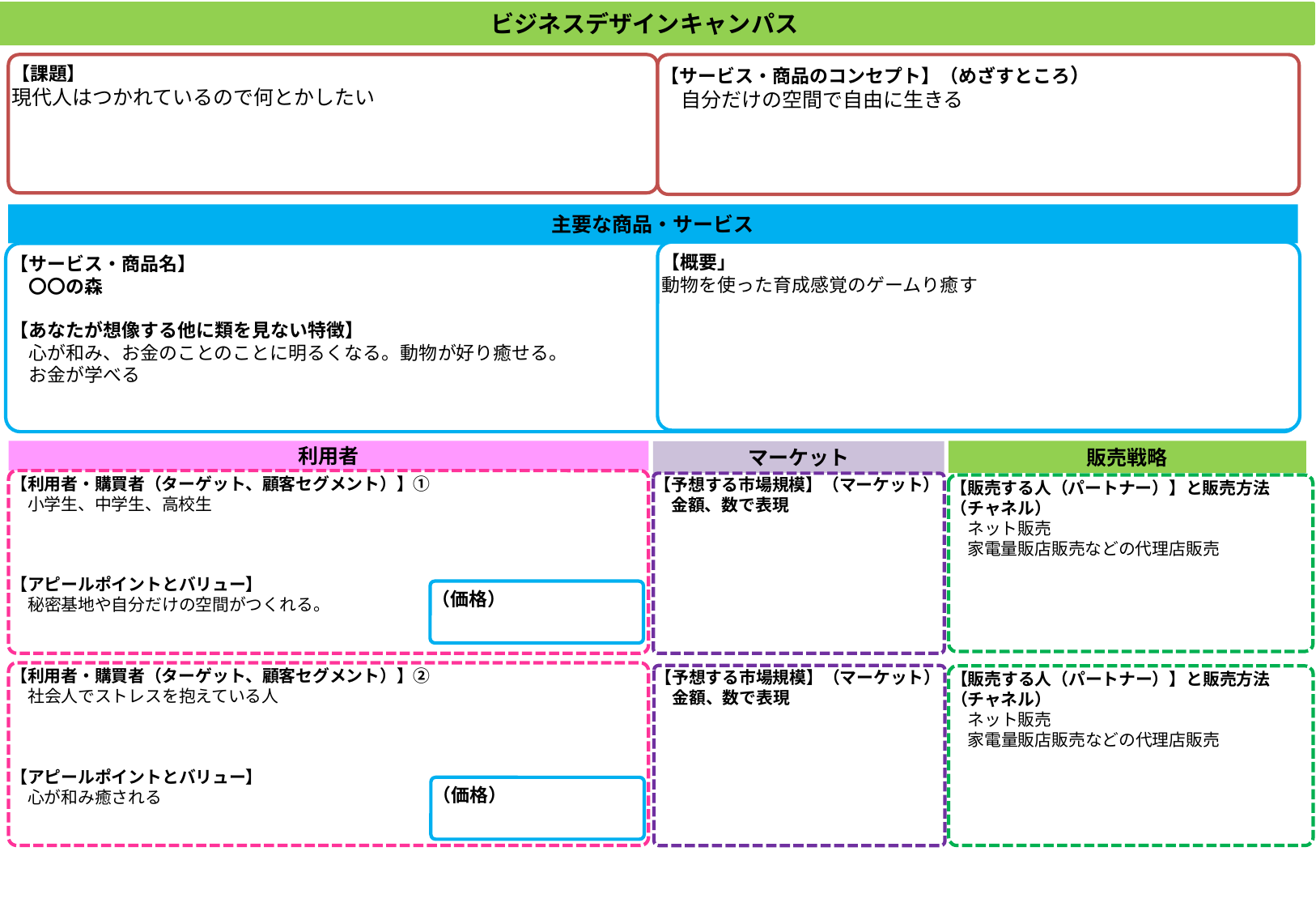

ビジネスデザインキャンパス
【サービス・商品のコンセプト】（めざすところ）
　自分だけの空間で自由に生きる

【課題】
現代人はつかれているので何とかしたい

主要な商品・サービス
【概要」
動物を使った育成感覚のゲームり癒す

【サービス・商品名】
　〇〇の森

【あなたが想像する他に類を見ない特徴】
　心が和み、お金のことのことに明るくなる。動物が好り癒せる。
　お金が学べる

利用者
販売戦略
マーケット
【利用者・購買者（ターゲット、顧客セグメント）】①
　小学生、中学生、高校生

【アピールポイントとバリュー】
　秘密基地や自分だけの空間がつくれる。

【予想する市場規模】（マーケット）
　金額、数で表現

【販売する人（パートナー）】と販売方法（チャネル）
　ネット販売
　家電量販店販売などの代理店販売

（価格）

【利用者・購買者（ターゲット、顧客セグメント）】②
　社会人でストレスを抱えている人

【アピールポイントとバリュー】
　心が和み癒される

【予想する市場規模】（マーケット）
　金額、数で表現

【販売する人（パートナー）】と販売方法（チャネル）
　ネット販売
　家電量販店販売などの代理店販売

（価格）